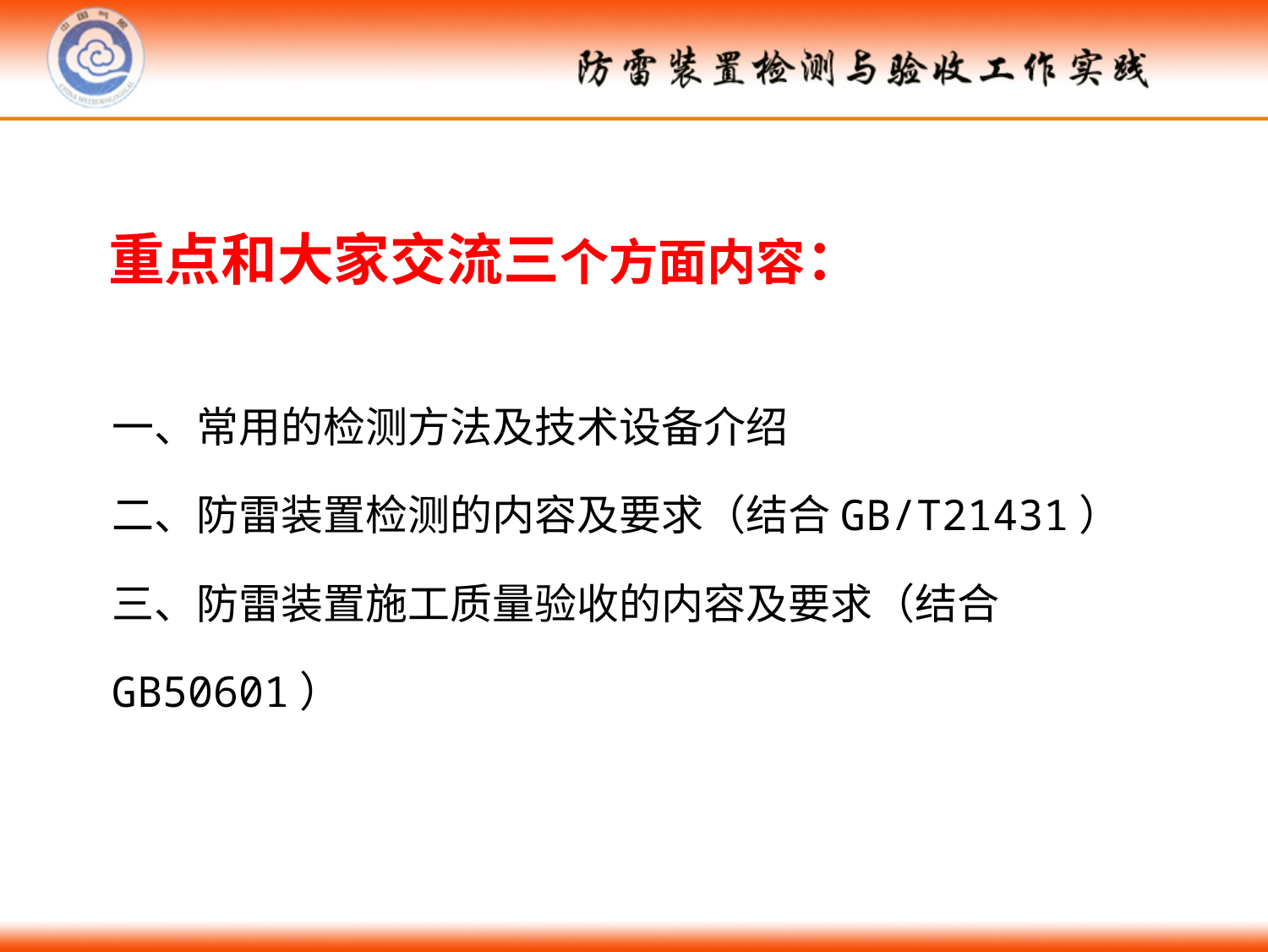

# 重点和大家交流三个方面内容：
一、常用的检测方法及技术设备介绍
二、防雷装置检测的内容及要求（结合GB/T21431）
三、防雷装置施工质量验收的内容及要求（结合GB50601）